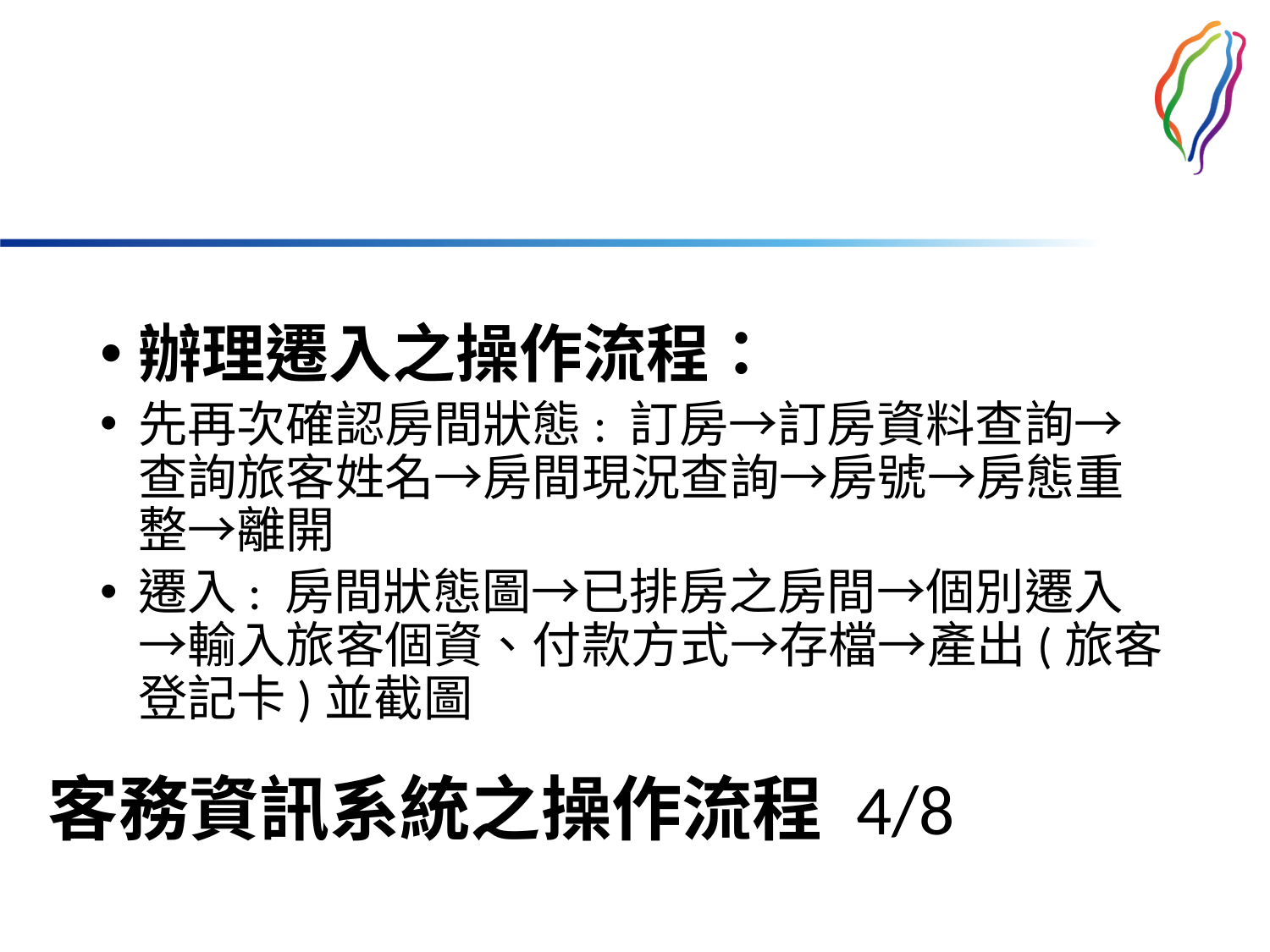

辦理遷入之操作流程：
先再次確認房間狀態: 訂房→訂房資料查詢→查詢旅客姓名→房間現況查詢→房號→房態重整→離開
遷入: 房間狀態圖→已排房之房間→個別遷入→輸入旅客個資、付款方式→存檔→產出(旅客登記卡)並截圖

# 客務資訊系統之操作流程 4/8